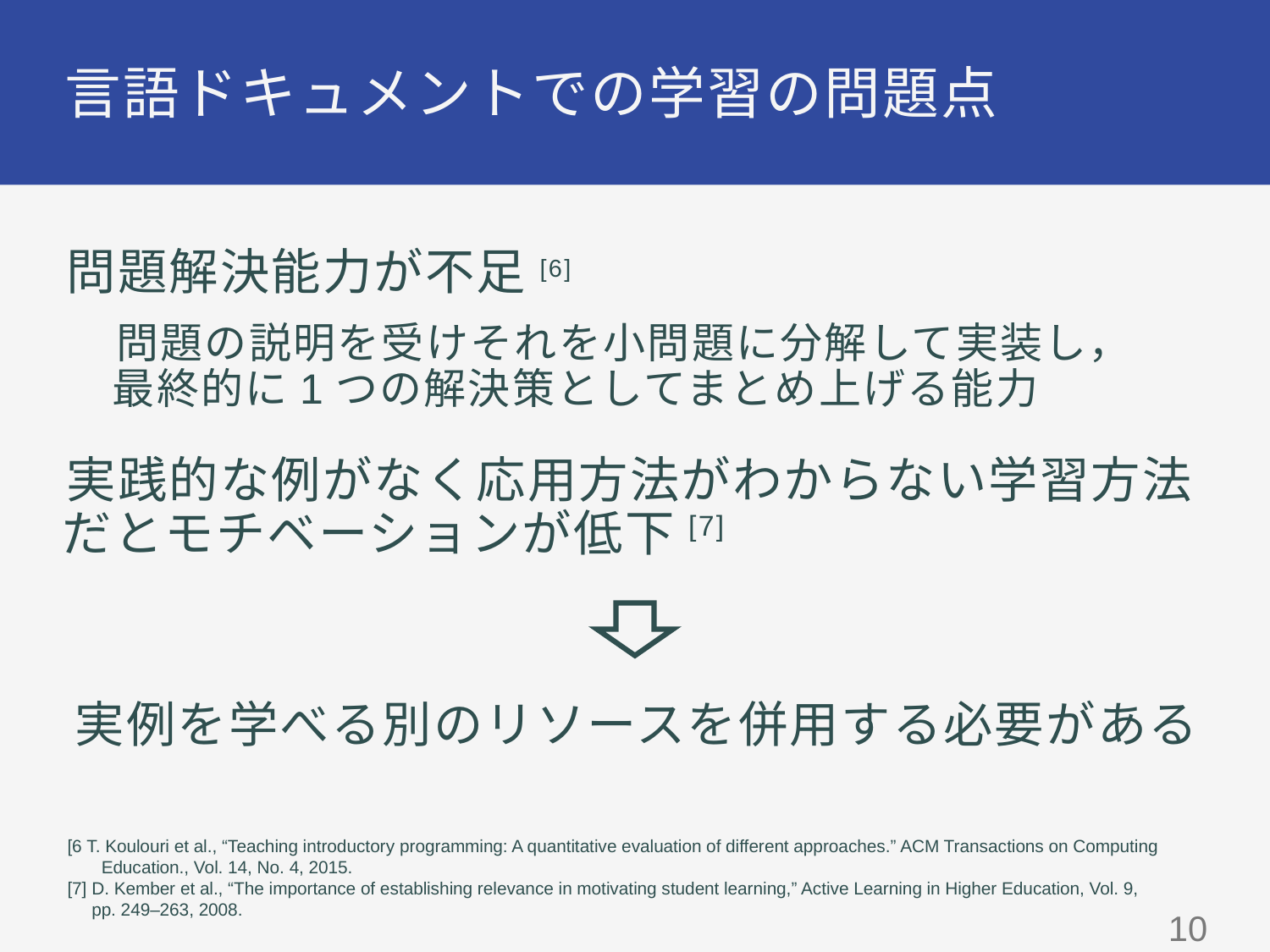

# 言語ドキュメントでの学習の問題点
問題解決能力が不足[6]
問題の説明を受けそれを小問題に分解して実装し，
最終的に1つの解決策としてまとめ上げる能力
実践的な例がなく応用方法がわからない学習方法
だとモチベーションが低下[7]

実例を学べる別のリソースを併用する必要がある

[6 T. Koulouri et al., “Teaching introductory programming: A quantitative evaluation of different approaches.” ACM Transactions on Computing
       Education., Vol. 14, No. 4, 2015.
[7] D. Kember et al., “The importance of establishing relevance in motivating student learning,” Active Learning in Higher Education, Vol. 9,
     pp. 249–263, 2008.
10